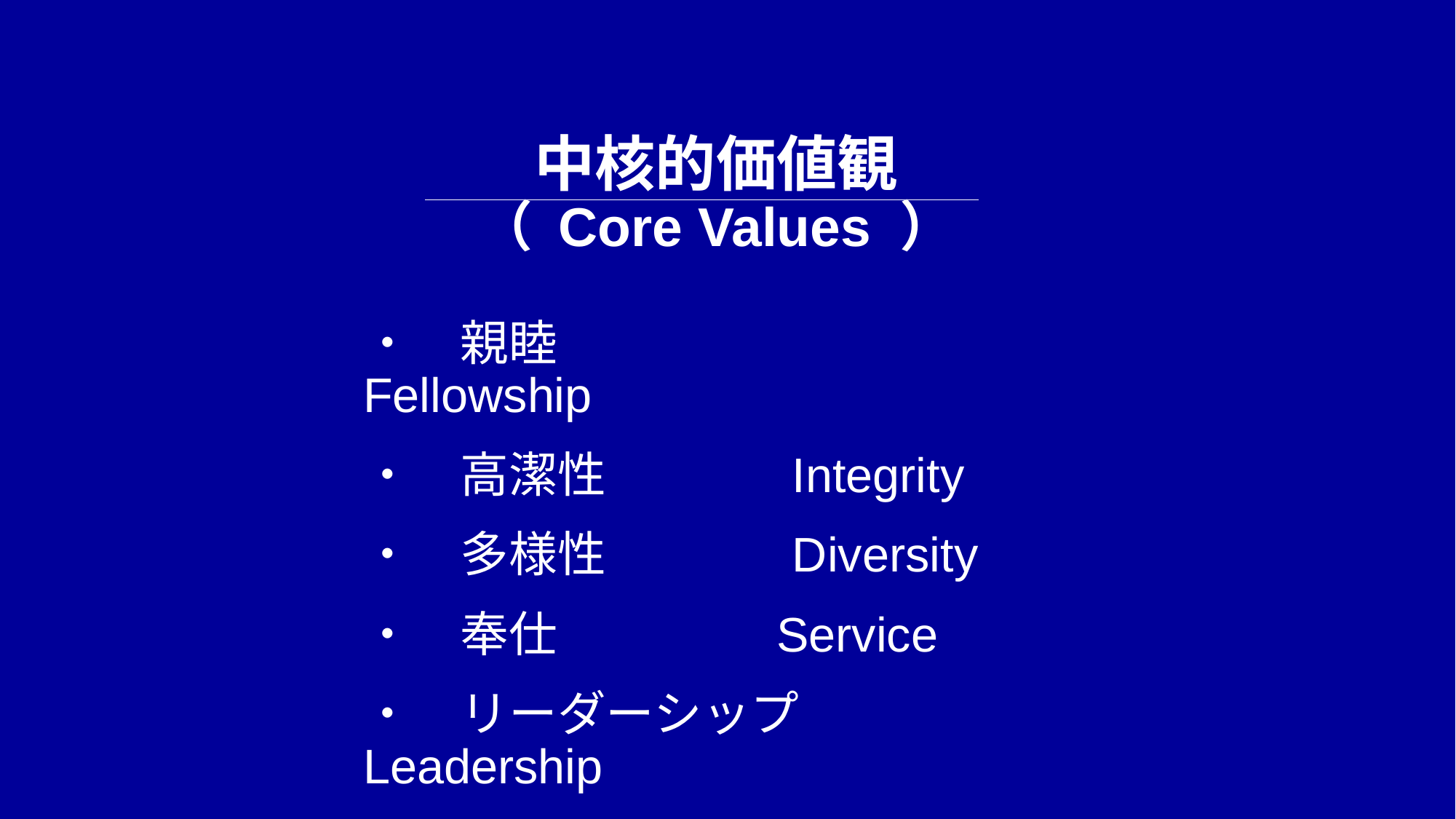

# 中核的価値観 （ Core Values ）
・　親睦　　　　　　　　　 Fellowship
・　高潔性                Integrity
・　多様性                Diversity
・　奉仕                   Service
・　リーダーシップ       Leadership